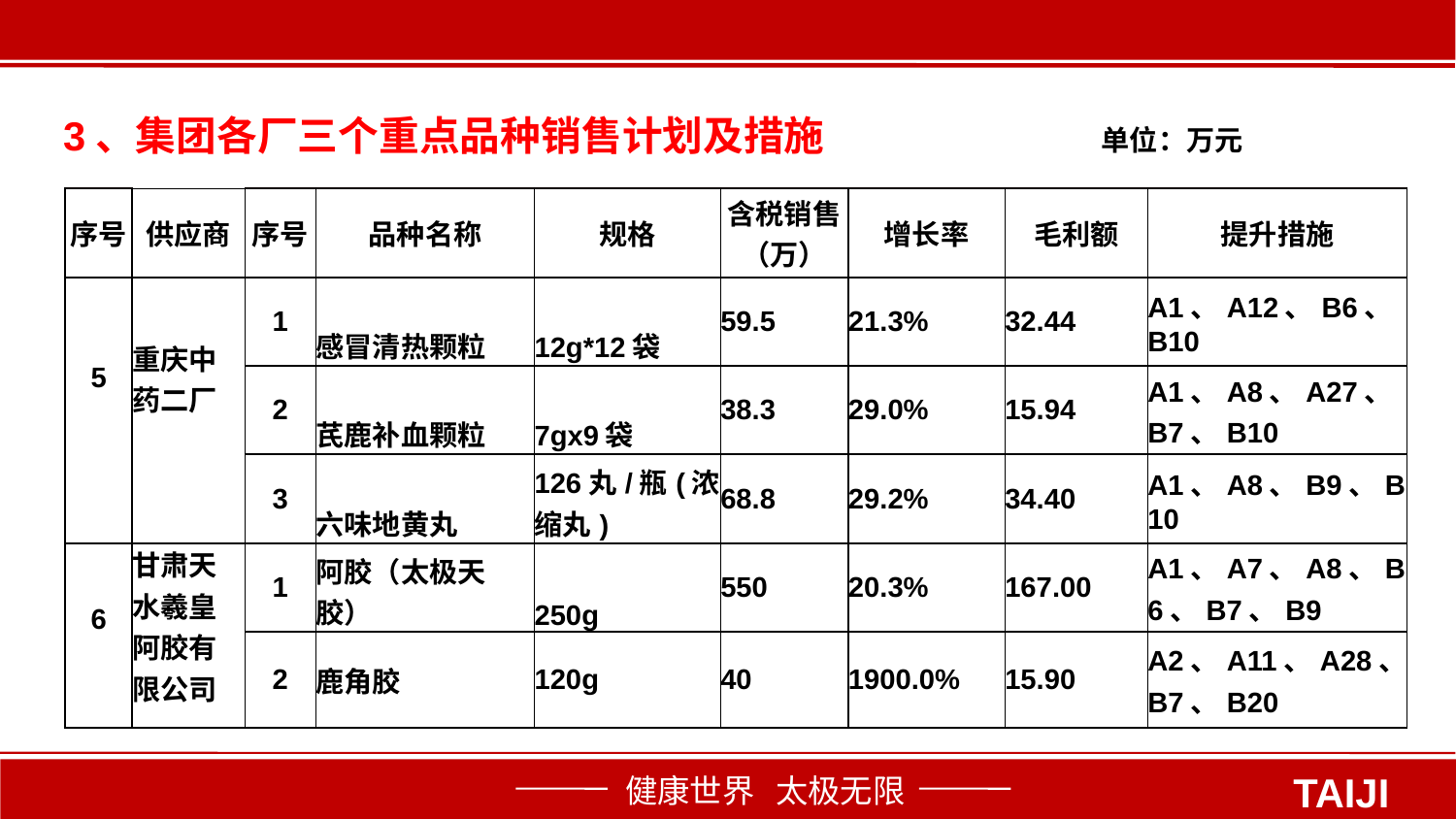

3、集团各厂三个重点品种销售计划及措施                              单位：万元
| 序号 | 供应商 | 序号 | 品种名称 | 规格 | 含税销售（万） | 增长率 | 毛利额 | 提升措施 |
| --- | --- | --- | --- | --- | --- | --- | --- | --- |
| 5 | 重庆中药二厂 | 1 | 感冒清热颗粒 | 12g\*12袋 | 59.5 | 21.3% | 32.44 | A1、A12、B6、B10 |
|  |  | 2 | 芪鹿补血颗粒 | 7gx9袋 | 38.3 | 29.0% | 15.94 | A1、A8、A27、B7、B10 |
|  |  | 3 | 六味地黄丸 | 126丸/瓶(浓缩丸) | 68.8 | 29.2% | 34.40 | A1、A8、B9、B10 |
| 6 | 甘肃天水羲皇阿胶有限公司 | 1 | 阿胶（太极天胶） | 250g | 550 | 20.3% | 167.00 | A1、A7、A8、B6、B7、B9 |
|  |  | 2 | 鹿角胶 | 120g | 40 | 1900.0% | 15.90 | A2、A11、A28、B7、B20 |